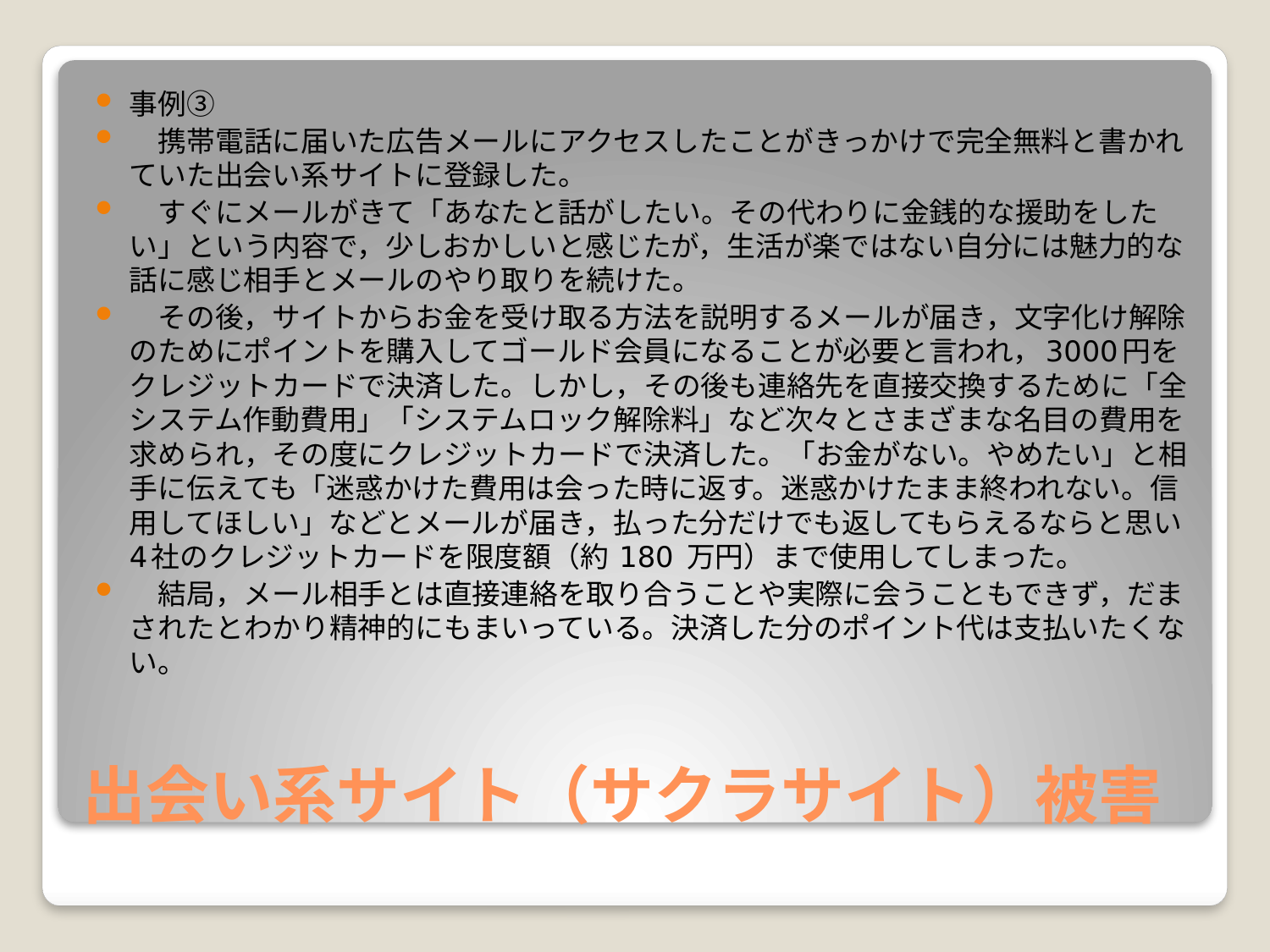

事例③
　携帯電話に届いた広告メールにアクセスしたことがきっかけで完全無料と書かれていた出会い系サイトに登録した。
　すぐにメールがきて「あなたと話がしたい。その代わりに金銭的な援助をしたい」という内容で，少しおかしいと感じたが，生活が楽ではない自分には魅力的な話に感じ相手とメールのやり取りを続けた。
　その後，サイトからお金を受け取る方法を説明するメールが届き，文字化け解除のためにポイントを購入してゴールド会員になることが必要と言われ，3000円をクレジットカードで決済した。しかし，その後も連絡先を直接交換するために「全システム作動費用」「システムロック解除料」など次々とさまざまな名目の費用を求められ，その度にクレジットカードで決済した。「お金がない。やめたい」と相手に伝えても「迷惑かけた費用は会った時に返す。迷惑かけたまま終われない。信用してほしい」などとメールが届き，払った分だけでも返してもらえるならと思い 4社のクレジットカードを限度額（約 180 万円）まで使用してしまった。
　結局，メール相手とは直接連絡を取り合うことや実際に会うこともできず，だまされたとわかり精神的にもまいっている。決済した分のポイント代は支払いたくない。
# 出会い系サイト（サクラサイト）被害